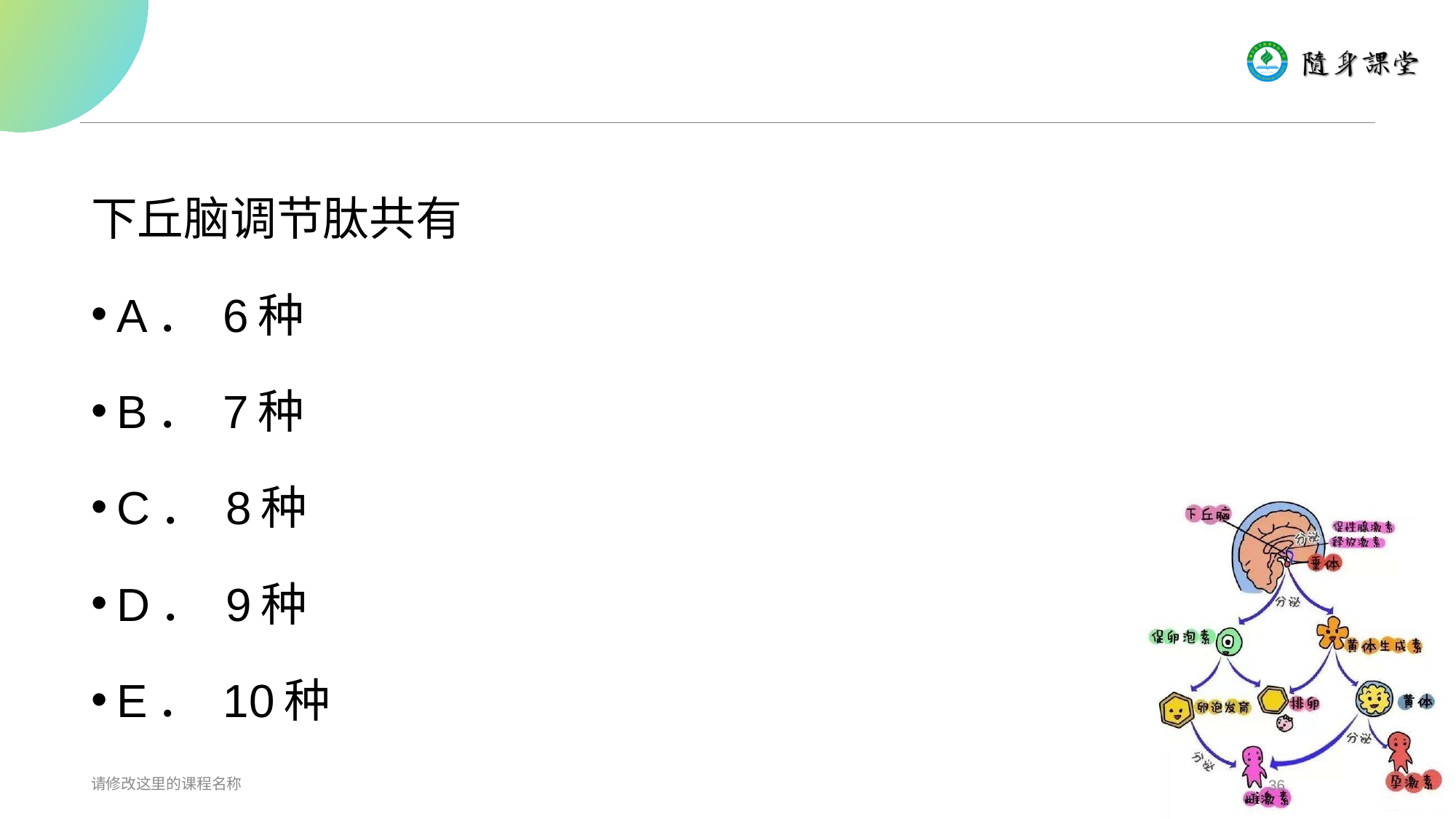

#
下丘脑调节肽共有
A． 6种
B． 7种
C． 8种
D． 9种
E． 10种
请修改这里的课程名称
36